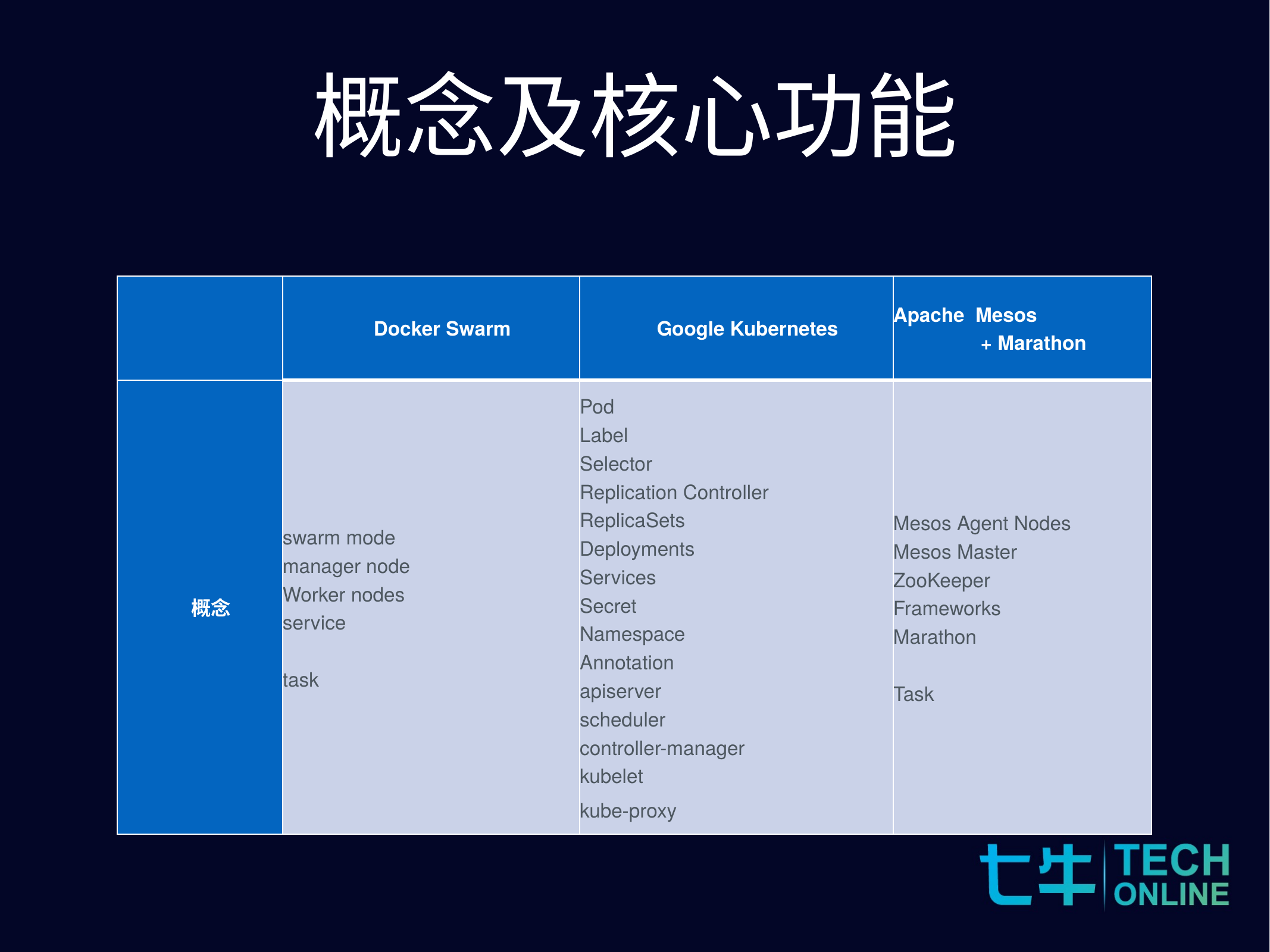

概念及核心功能
|  | Docker Swarm | Google Kubernetes | Apache Mesos + Marathon |
| --- | --- | --- | --- |
| 概念 | swarm mode manager node Worker nodes service task | Pod Label Selector Replication Controller ReplicaSets Deployments Services Secret Namespace Annotation apiserver scheduler controller-manager kubelet kube-proxy | Mesos Agent Nodes Mesos Master ZooKeeper Frameworks Marathon Task |